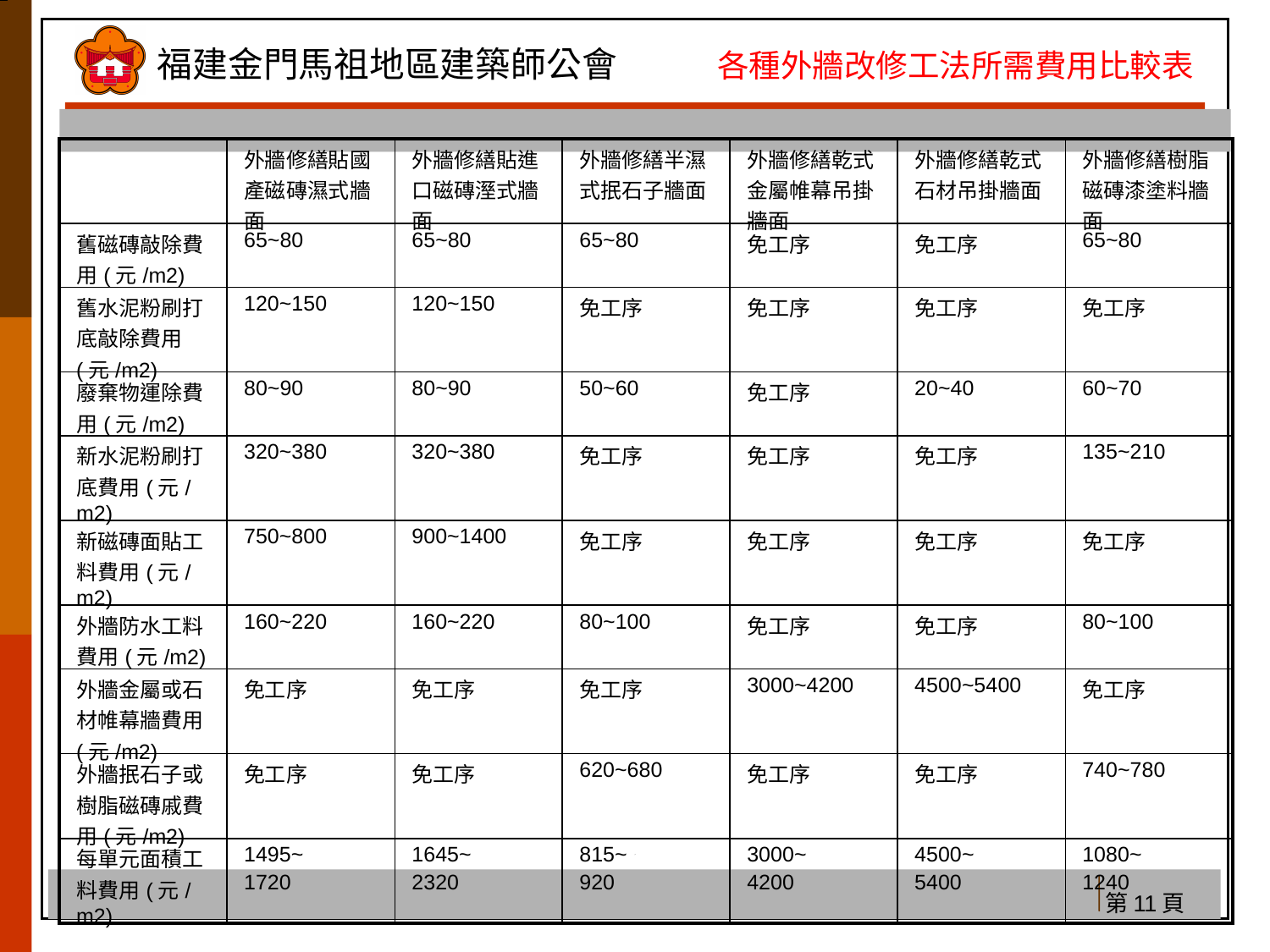

各種外牆改修工法所需費用比較表

|  | 外牆修繕貼國產磁磚濕式牆面 | 外牆修繕貼進口磁磚溼式牆面 | 外牆修繕半濕式抿石子牆面 | 外牆修繕乾式金屬帷幕吊掛牆面 | 外牆修繕乾式石材吊掛牆面 | 外牆修繕樹脂磁磚漆塗料牆面 |
| --- | --- | --- | --- | --- | --- | --- |
| 舊磁磚敲除費用(元/m2) | 65~80 | 65~80 | 65~80 | 免工序 | 免工序 | 65~80 |
| 舊水泥粉刷打底敲除費用(元/m2) | 120~150 | 120~150 | 免工序 | 免工序 | 免工序 | 免工序 |
| 廢棄物運除費用(元/m2) | 80~90 | 80~90 | 50~60 | 免工序 | 20~40 | 60~70 |
| 新水泥粉刷打底費用(元/m2) | 320~380 | 320~380 | 免工序 | 免工序 | 免工序 | 135~210 |
| 新磁磚面貼工料費用(元/m2) | 750~800 | 900~1400 | 免工序 | 免工序 | 免工序 | 免工序 |
| 外牆防水工料費用(元/m2) | 160~220 | 160~220 | 80~100 | 免工序 | 免工序 | 80~100 |
| 外牆金屬或石材帷幕牆費用(元/m2) | 免工序 | 免工序 | 免工序 | 3000~4200 | 4500~5400 | 免工序 |
| 外牆抿石子或樹脂磁磚戚費用(元/m2) | 免工序 | 免工序 | 620~680 | 免工序 | 免工序 | 740~780 |
| 每單元面積工料費用(元/m2) | 1495~ 1720 | 1645~ 2320 | 815~ 920 | 3000~ 4200 | 4500~ 5400 | 1080~ 1240 |

  第11頁